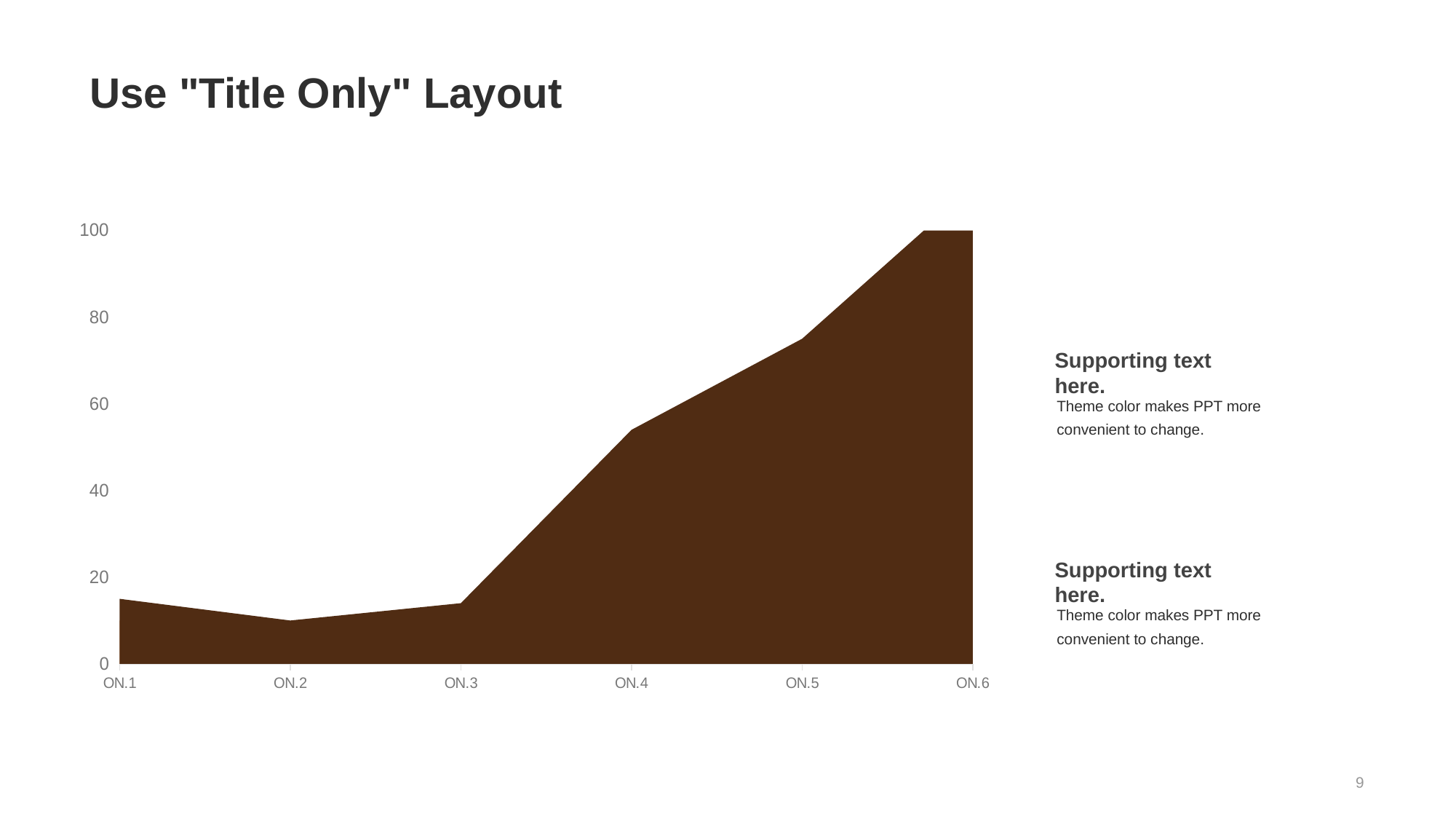

# Use "Title Only" Layout

### Chart

| Category | 系列 1 | 系列 2 |
|---|---|---|
| ON.1 | 15.0 | 10.0 |
| ON.2 | 10.0 | 5.0 |
| ON.3 | 14.0 | 8.0 |
| ON.4 | 54.0 | 20.0 |
| ON.5 | 75.0 | 68.0 |
| ON.6 | 110.0 | 95.0 |
Supporting text here.
Theme color makes PPT more convenient to change.
Supporting text here.
Theme color makes PPT more convenient to change.
9